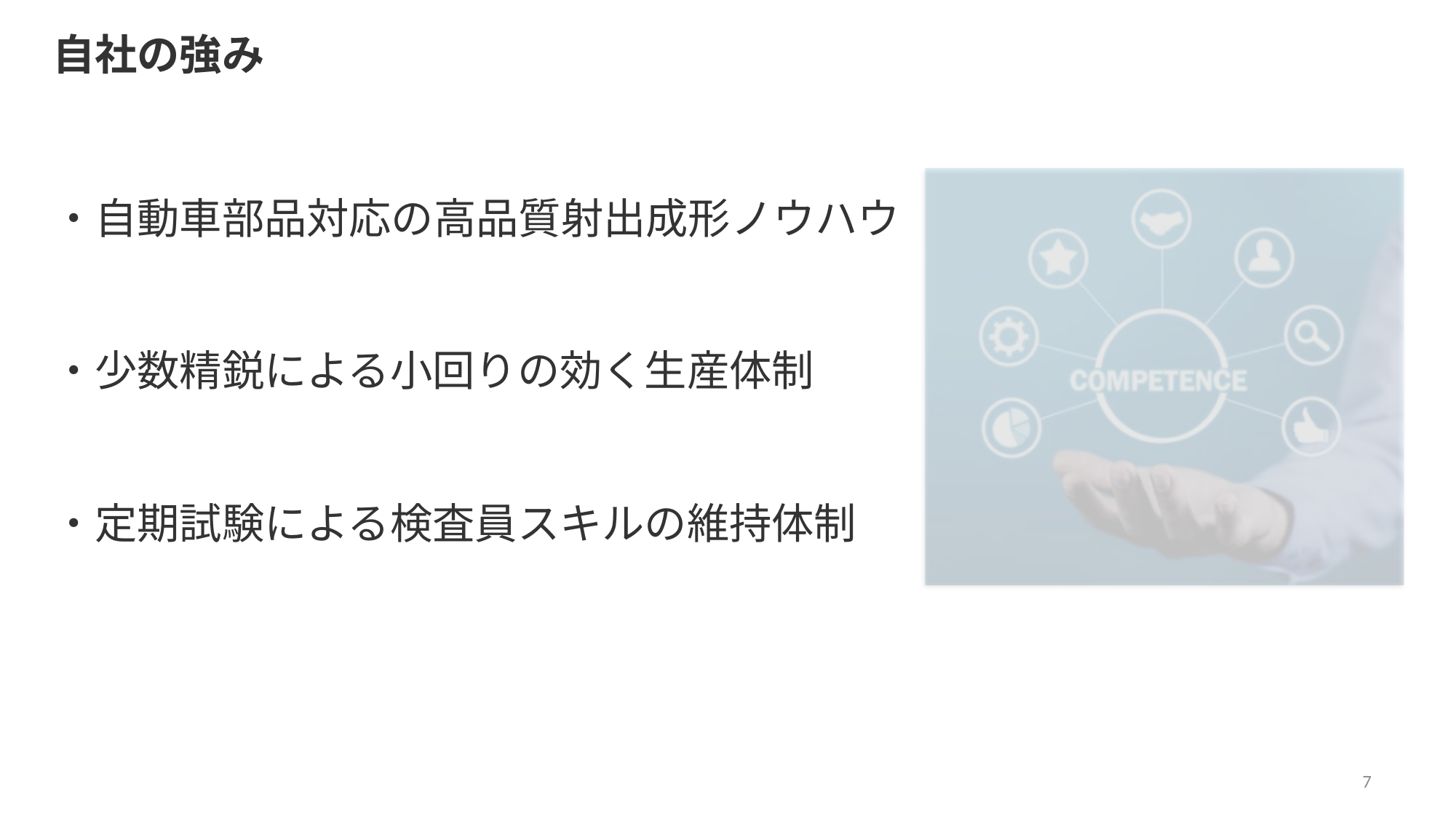

自社の強み

・自動車部品対応の高品質射出成形ノウハウ

・少数精鋭による小回りの効く生産体制

・定期試験による検査員スキルの維持体制
7